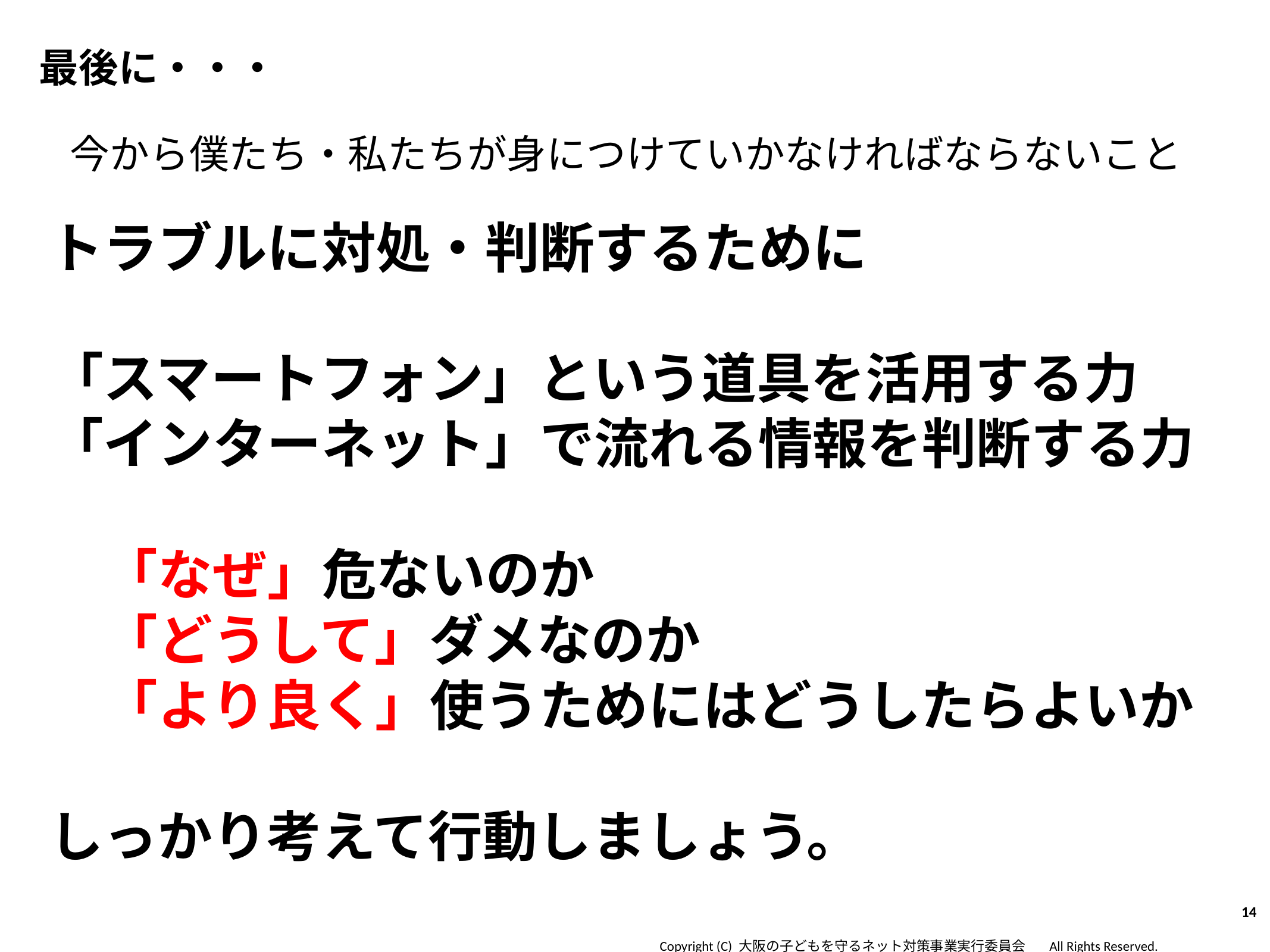

# 最後に・・・
今から僕たち・私たちが身につけていかなければならないこと
トラブルに対処・判断するために
「スマートフォン」という道具を活用する力
「インターネット」で流れる情報を判断する力

　「なぜ」危ないのか
　「どうして」ダメなのか
　「より良く」使うためにはどうしたらよいか
しっかり考えて行動しましょう。
14